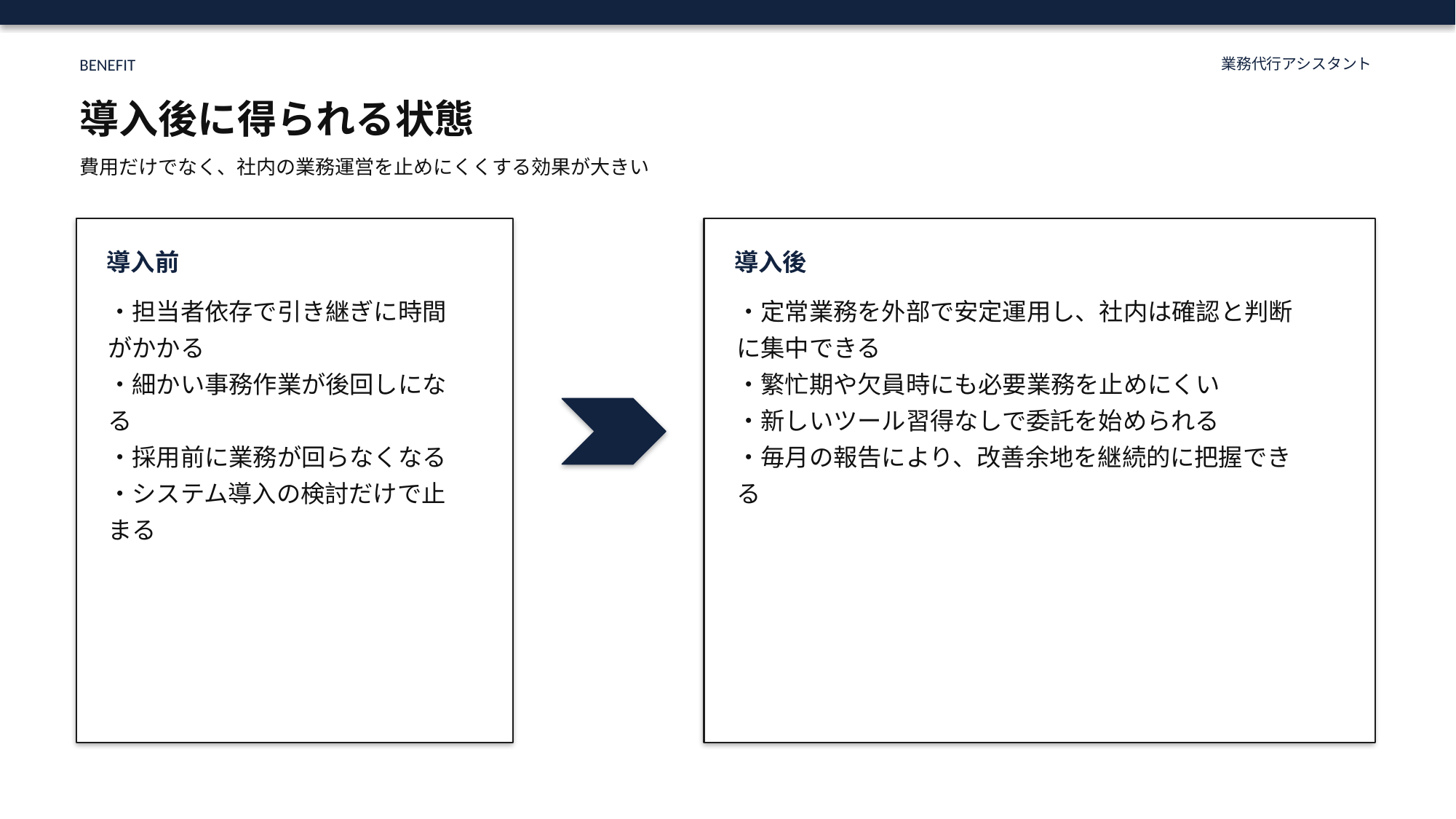

BENEFIT
業務代行アシスタント
導入後に得られる状態
費用だけでなく、社内の業務運営を止めにくくする効果が大きい

導入前
導入後
・担当者依存で引き継ぎに時間がかかる
・細かい事務作業が後回しになる
・採用前に業務が回らなくなる
・システム導入の検討だけで止まる
・定常業務を外部で安定運用し、社内は確認と判断に集中できる
・繁忙期や欠員時にも必要業務を止めにくい
・新しいツール習得なしで委託を始められる
・毎月の報告により、改善余地を継続的に把握できる